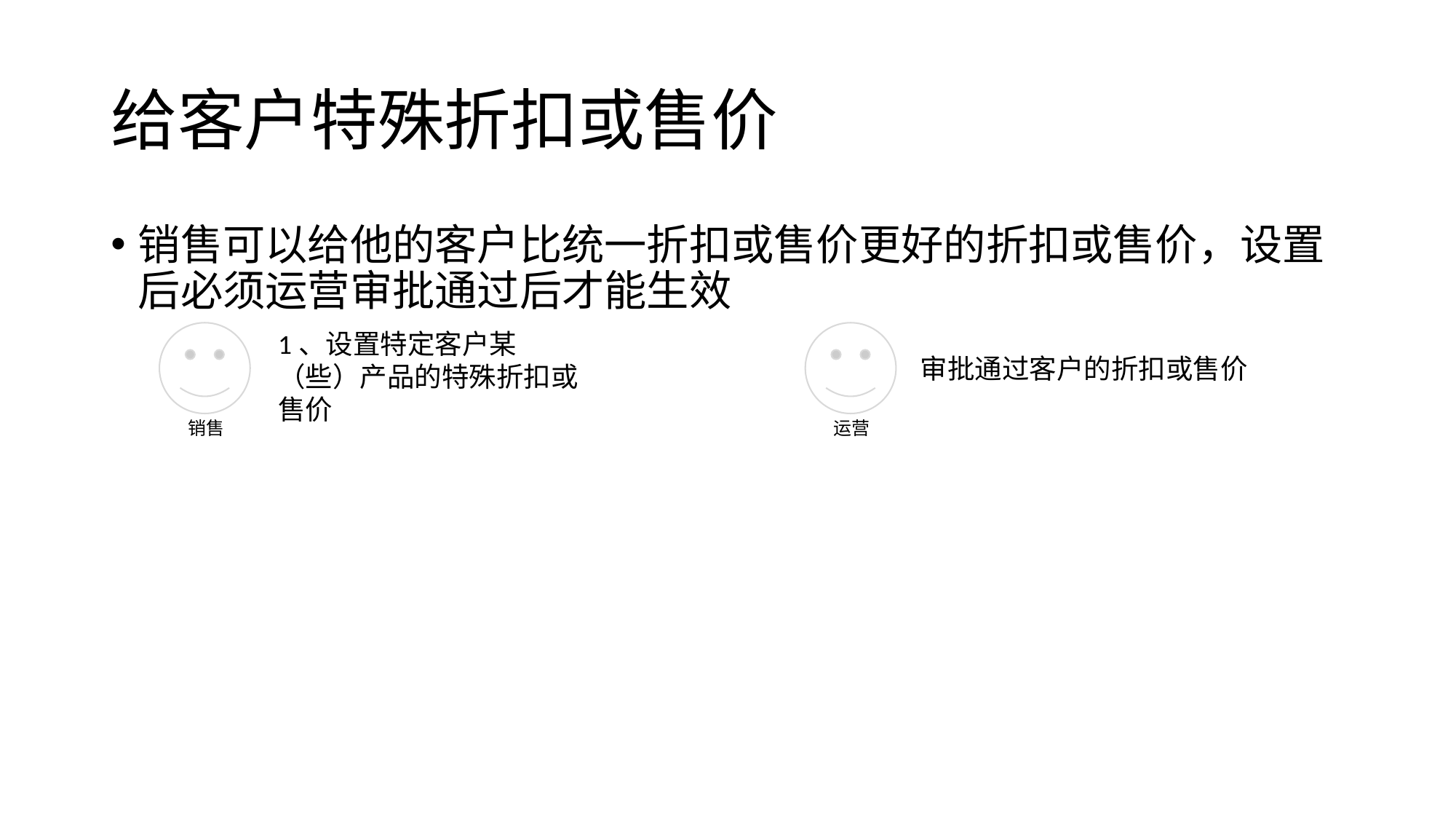

# 给客户特殊折扣或售价
销售可以给他的客户比统一折扣或售价更好的折扣或售价，设置后必须运营审批通过后才能生效
1、设置特定客户某（些）产品的特殊折扣或售价

销售

运营
审批通过客户的折扣或售价